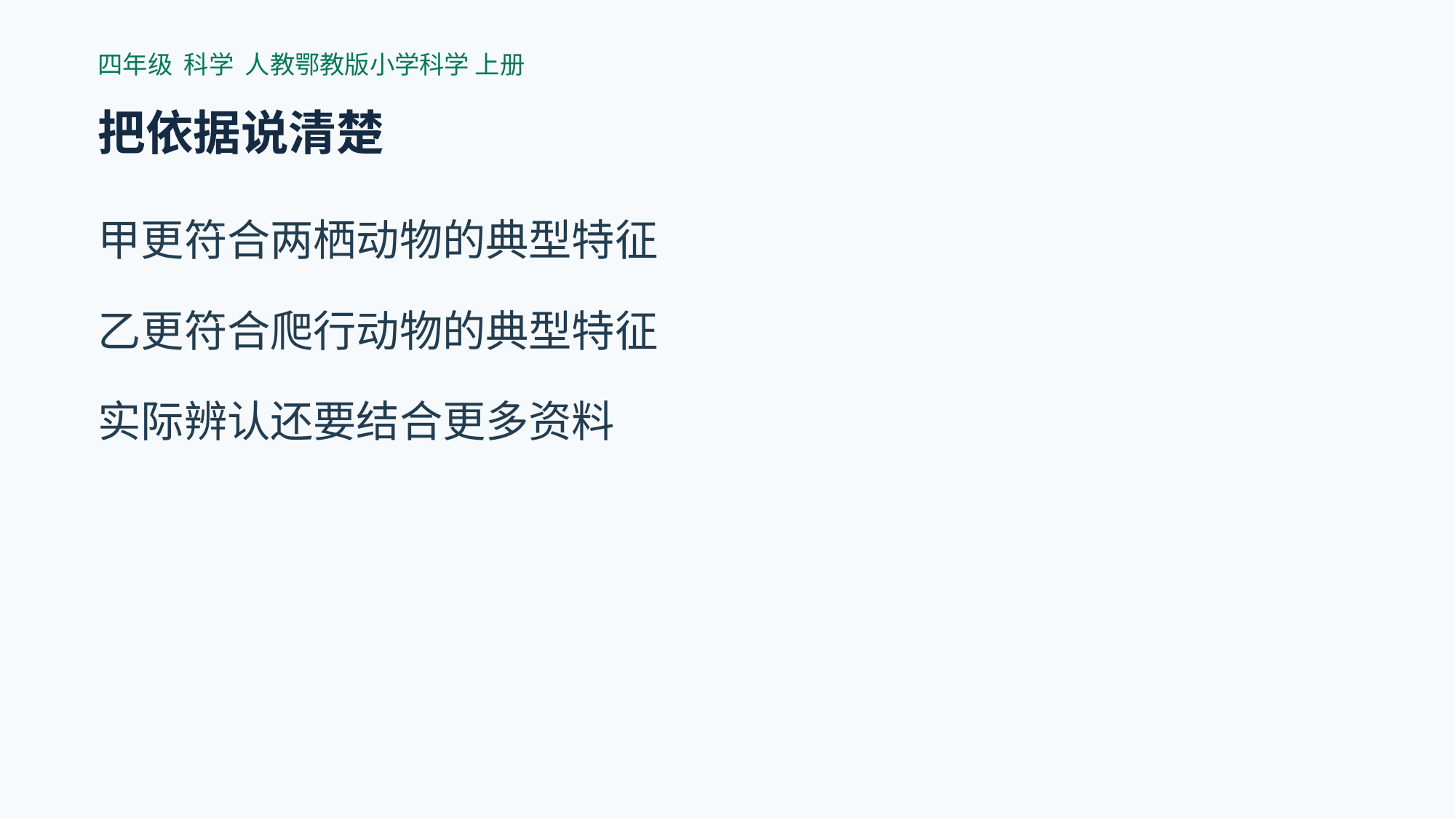

四年级  科学  人教鄂教版小学科学 上册
把依据说清楚
甲更符合两栖动物的典型特征
乙更符合爬行动物的典型特征
实际辨认还要结合更多资料